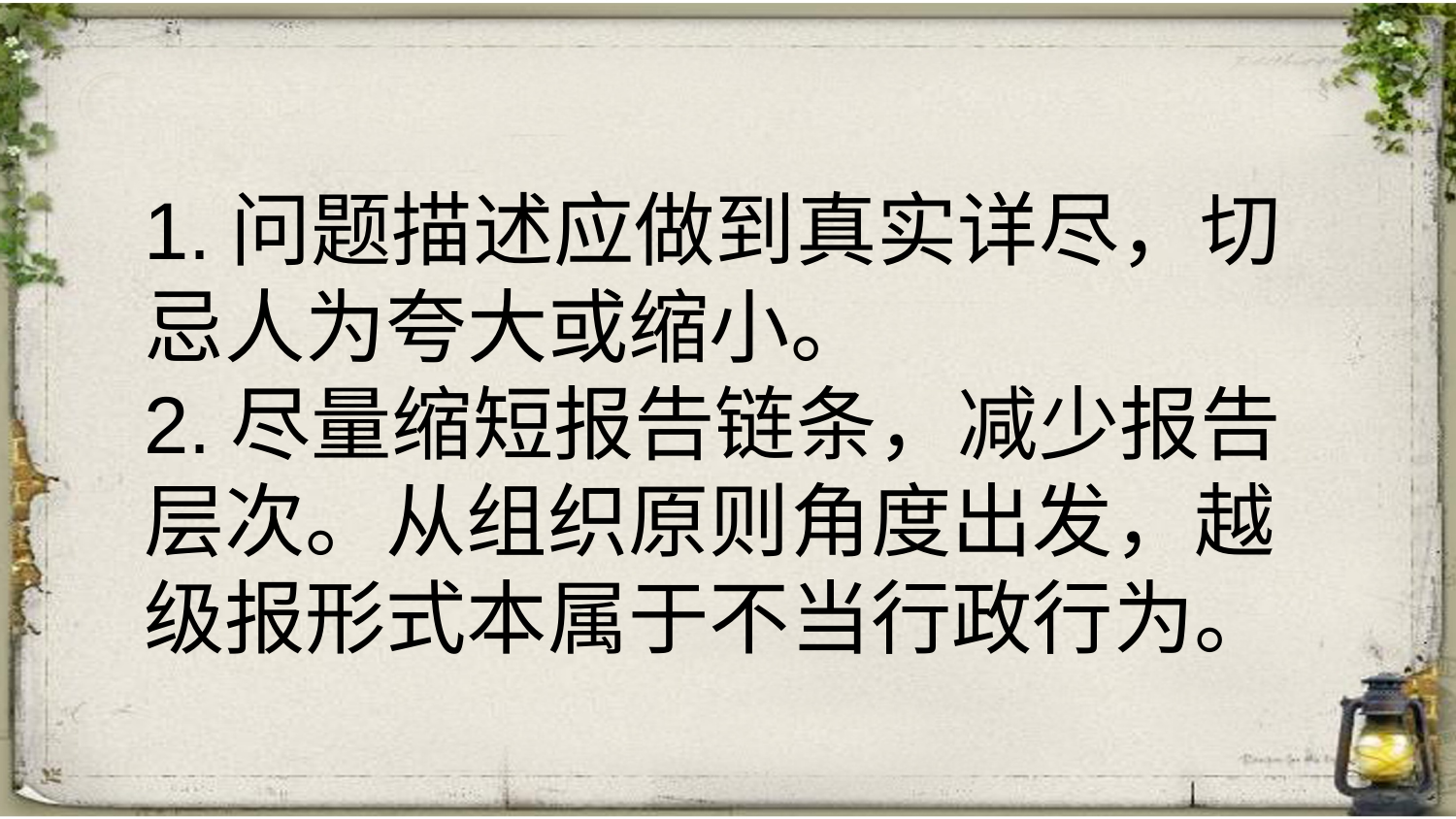

1.问题描述应做到真实详尽，切忌人为夸大或缩小。
2.尽量缩短报告链条，减少报告层次。从组织原则角度出发，越级报形式本属于不当行政行为。